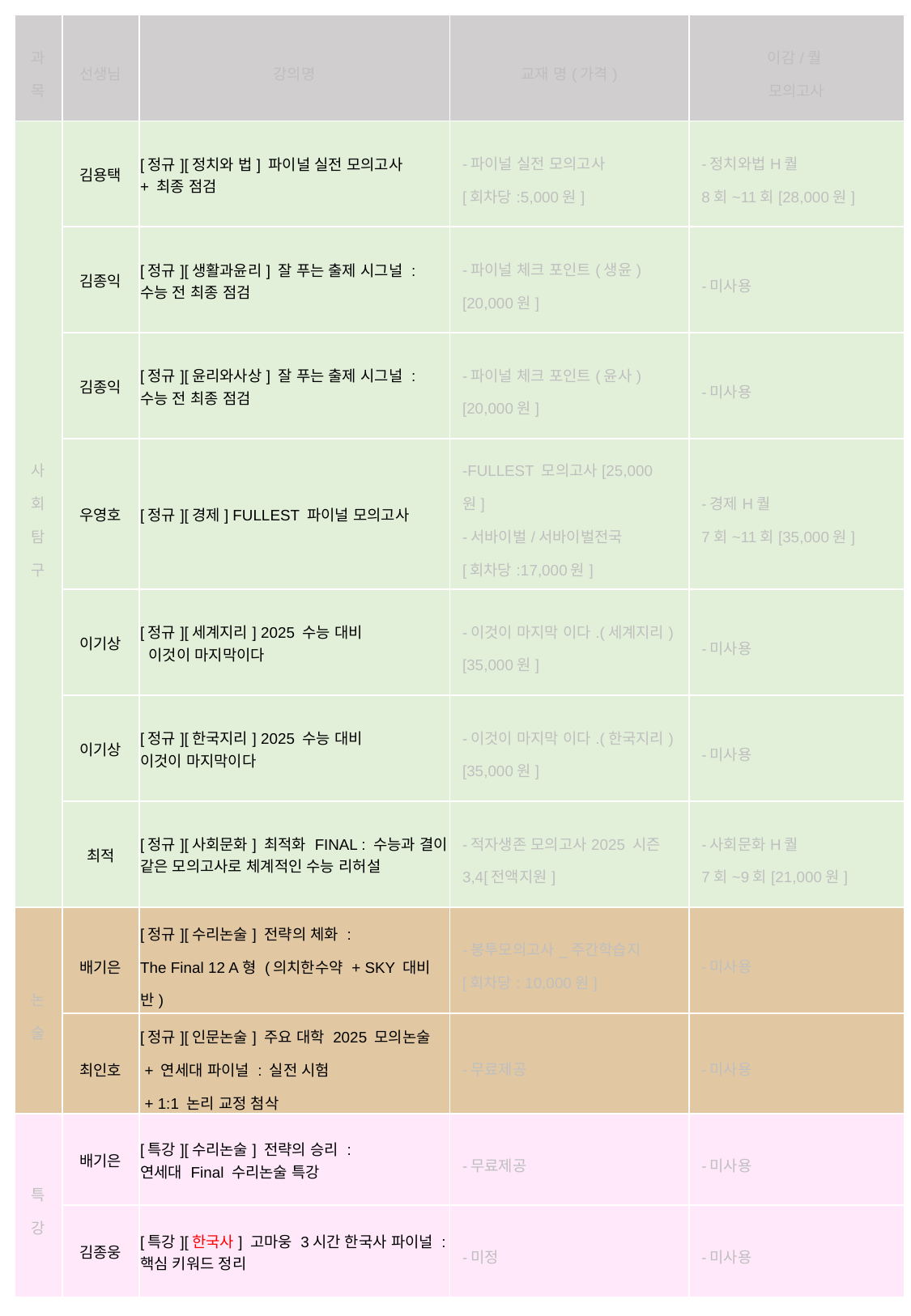

| 과 목 | 선생님 | 강의명 | 교재 명(가격) | 이감/퀄 모의고사 |
| --- | --- | --- | --- | --- |
| 사 회 탐 구 | 김용택 | [정규][정치와 법] 파이널 실전 모의고사 + 최종 점검 | -파이널 실전 모의고사 [회차당:5,000원] | -정치와법H퀄 8회~11회[28,000원] |
|  | 김종익 | [정규][생활과윤리] 잘 푸는 출제 시그널 : 수능 전 최종 점검 | -파이널 체크 포인트(생윤) [20,000원] | -미사용 |
|  | 김종익 | [정규][윤리와사상] 잘 푸는 출제 시그널 : 수능 전 최종 점검 | -파이널 체크 포인트(윤사) [20,000원] | -미사용 |
|  | 우영호 | [정규][경제] FULLEST 파이널 모의고사 | -FULLEST 모의고사[25,000원] -서바이벌/서바이벌전국 [회차당:17,000원] | -경제H퀄 7회~11회[35,000원] |
|  | 이기상 | [정규][세계지리] 2025 수능 대비 이것이 마지막이다 | -이것이 마지막 이다.(세계지리) [35,000원] | -미사용 |
|  | 이기상 | [정규][한국지리] 2025 수능 대비 이것이 마지막이다 | -이것이 마지막 이다.(한국지리) [35,000원] | -미사용 |
|  | 최적 | [정규][사회문화] 최적화 FINAL : 수능과 결이 같은 모의고사로 체계적인 수능 리허설 | -적자생존 모의고사2025 시즌3,4[전액지원] | -사회문화H퀄 7회~9회[21,000원] |
| 논 술 | 배기은 | [정규][수리논술] 전략의 체화 : The Final 12 A형 (의치한수약 + SKY 대비반) | -봉투모의고사\_주간학습지 [회차당: 10,000원] | -미사용 |
|  | 최인호 | [정규][인문논술] 주요 대학 2025 모의논술 + 연세대 파이널 : 실전 시험 + 1:1 논리 교정 첨삭 | -무료제공 | -미사용 |
| 특 강 | 배기은 | [특강][수리논술] 전략의 승리 : 연세대 Final 수리논술 특강 | -무료제공 | -미사용 |
|  | 김종웅 | [특강][한국사] 고마웅 3시간 한국사 파이널 : 핵심 키워드 정리 | -미정 | -미사용 |